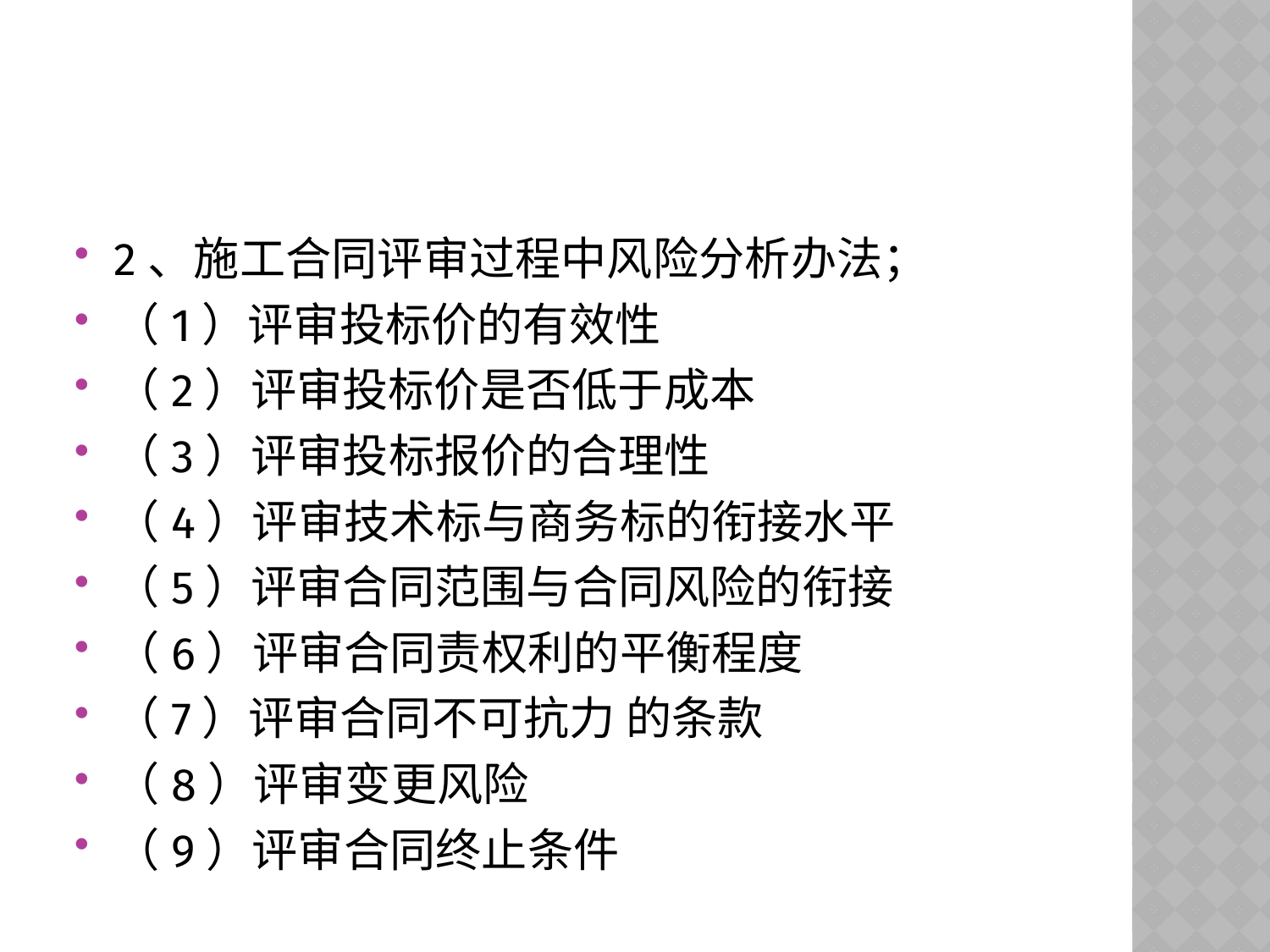

#
2、施工合同评审过程中风险分析办法；
（1）评审投标价的有效性
（2）评审投标价是否低于成本
（3）评审投标报价的合理性
（4）评审技术标与商务标的衔接水平
（5）评审合同范围与合同风险的衔接
（6）评审合同责权利的平衡程度
（7）评审合同不可抗力 的条款
（8）评审变更风险
（9）评审合同终止条件